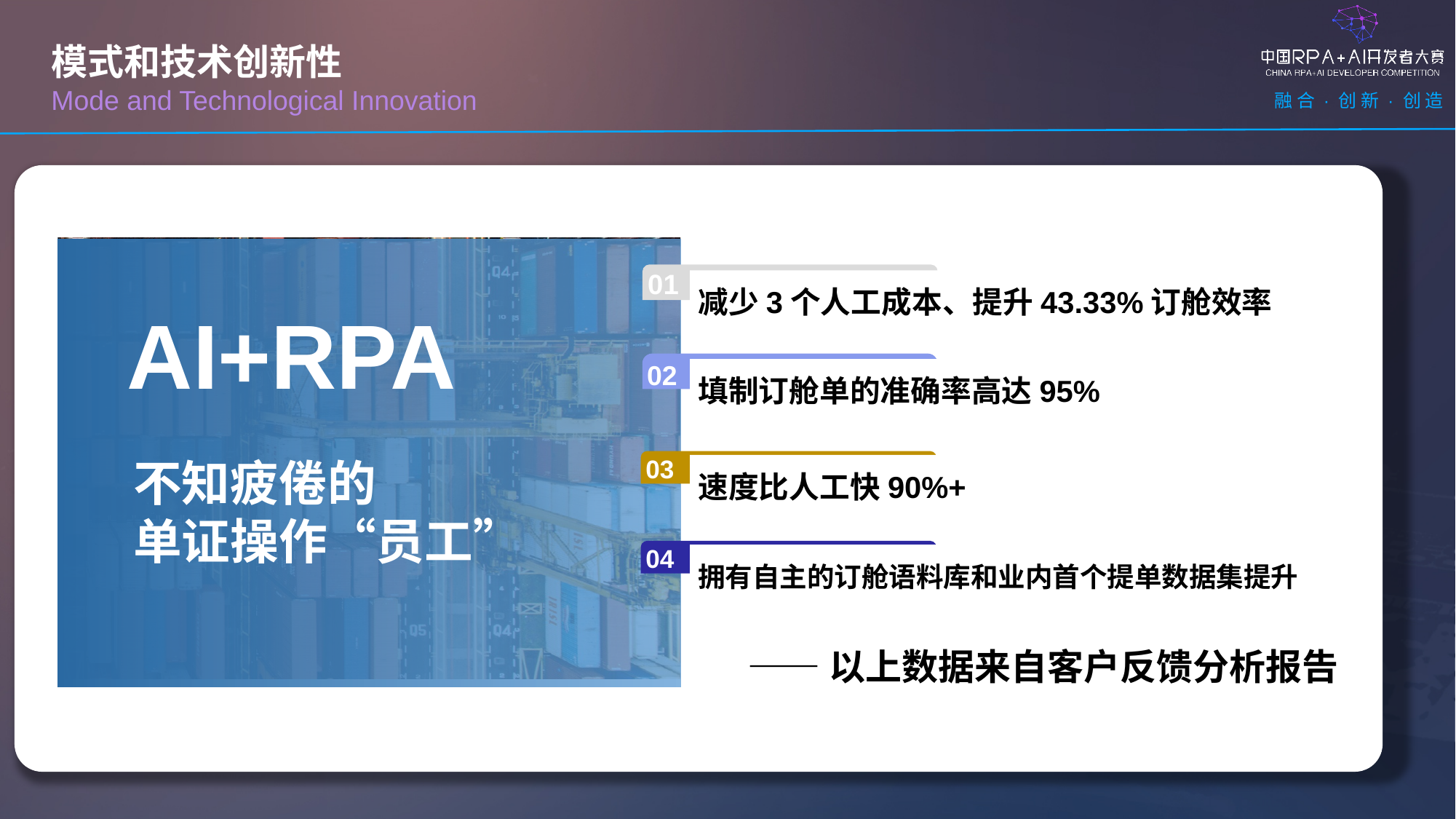

模式和技术创新性
Mode and Technological Innovation

AI+RPA
01
减少3个人工成本、提升43.33%订舱效率
02

填制订舱单的准确率高达95%
03

速度比人工快90%+

04
拥有自主的订舱语料库和业内首个提单数据集提升
——以上数据来自客户反馈分析报告
不知疲倦的
单证操作“员工”